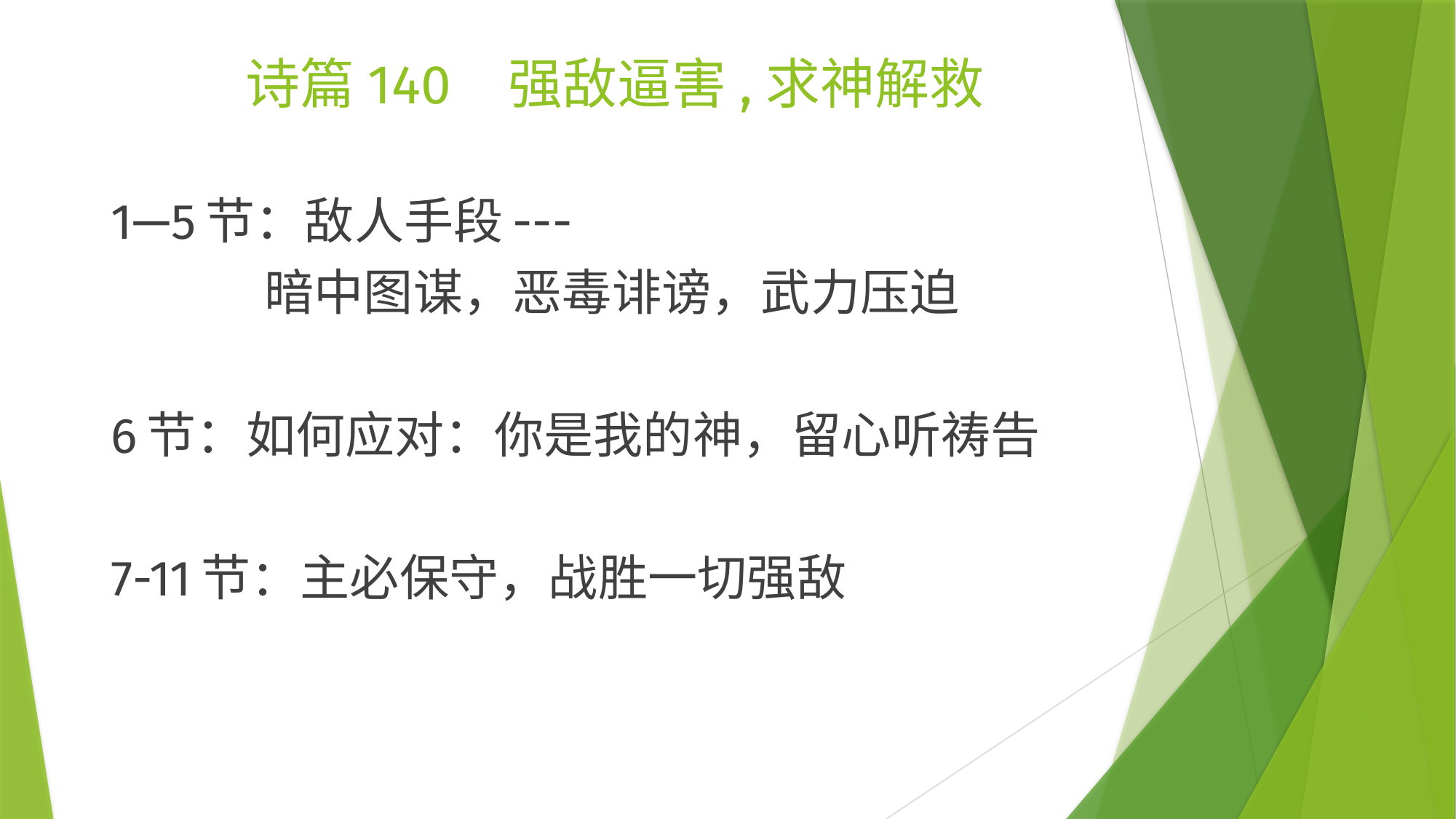

# 诗篇140   强敌逼害,求神解救
1—5节：敌人手段---
             暗中图谋，恶毒诽谤，武力压迫

6节：如何应对：你是我的神，留心听祷告

7-11节：主必保守，战胜一切强敌